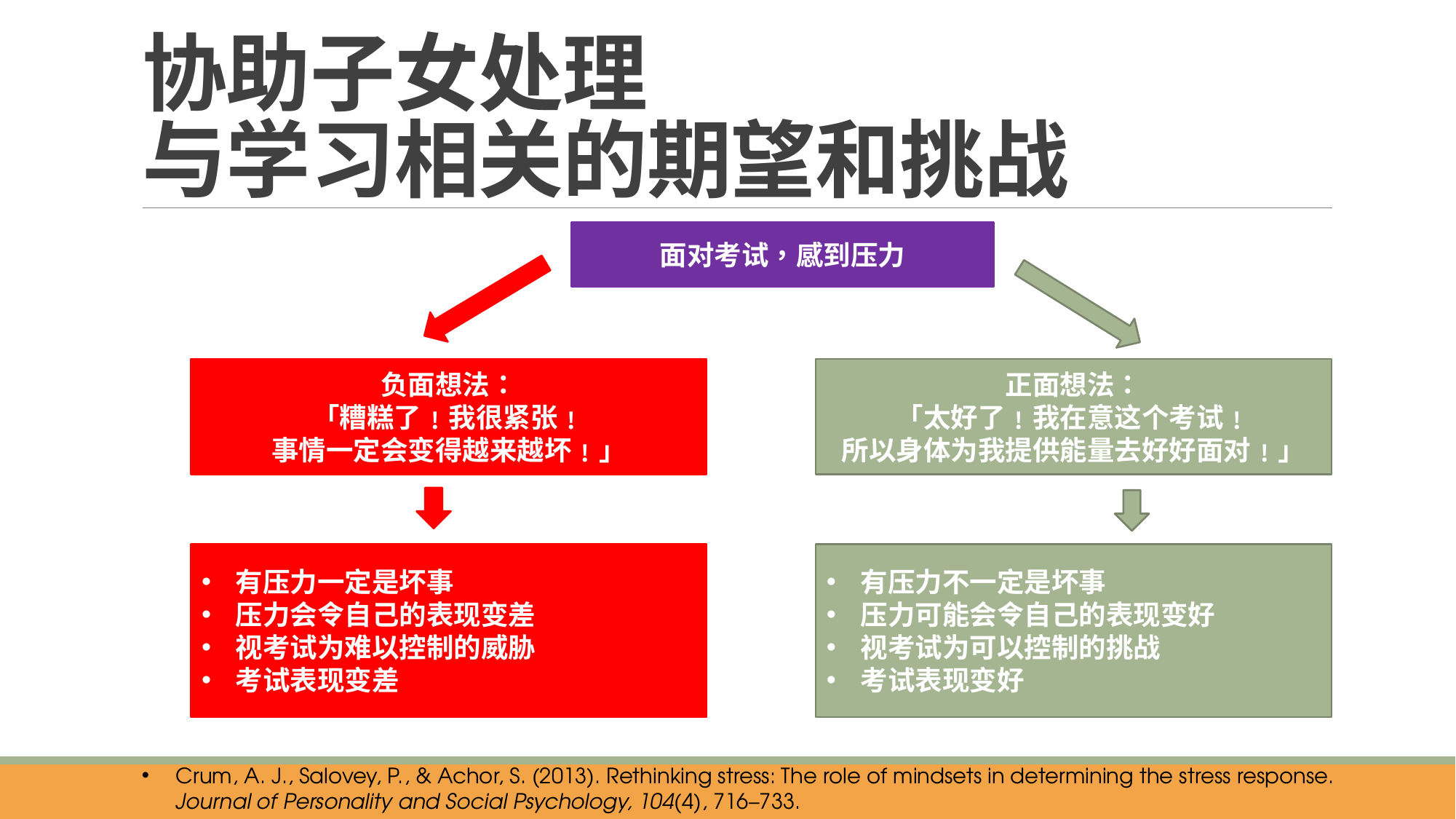

# 协助子女处理 与学习相关的期望和挑战
面对考试，感到压力

负面想法：
「糟糕了﹗我很紧张﹗
事情一定会变得越来越坏﹗」
正面想法：
「太好了﹗我在意这个考试﹗
所以身体为我提供能量去好好面对﹗」

有压力一定是坏事
压力会令自己的表现变差
视考试为难以控制的威胁
考试表现变差
有压力不一定是坏事
压力可能会令自己的表现变好
视考试为可以控制的挑战
考试表现变好
Crum, A. J., Salovey, P., & Achor, S. (2013). Rethinking stress: The role of mindsets in determining the stress response. Journal of Personality and Social Psychology, 104(4), 716–733.